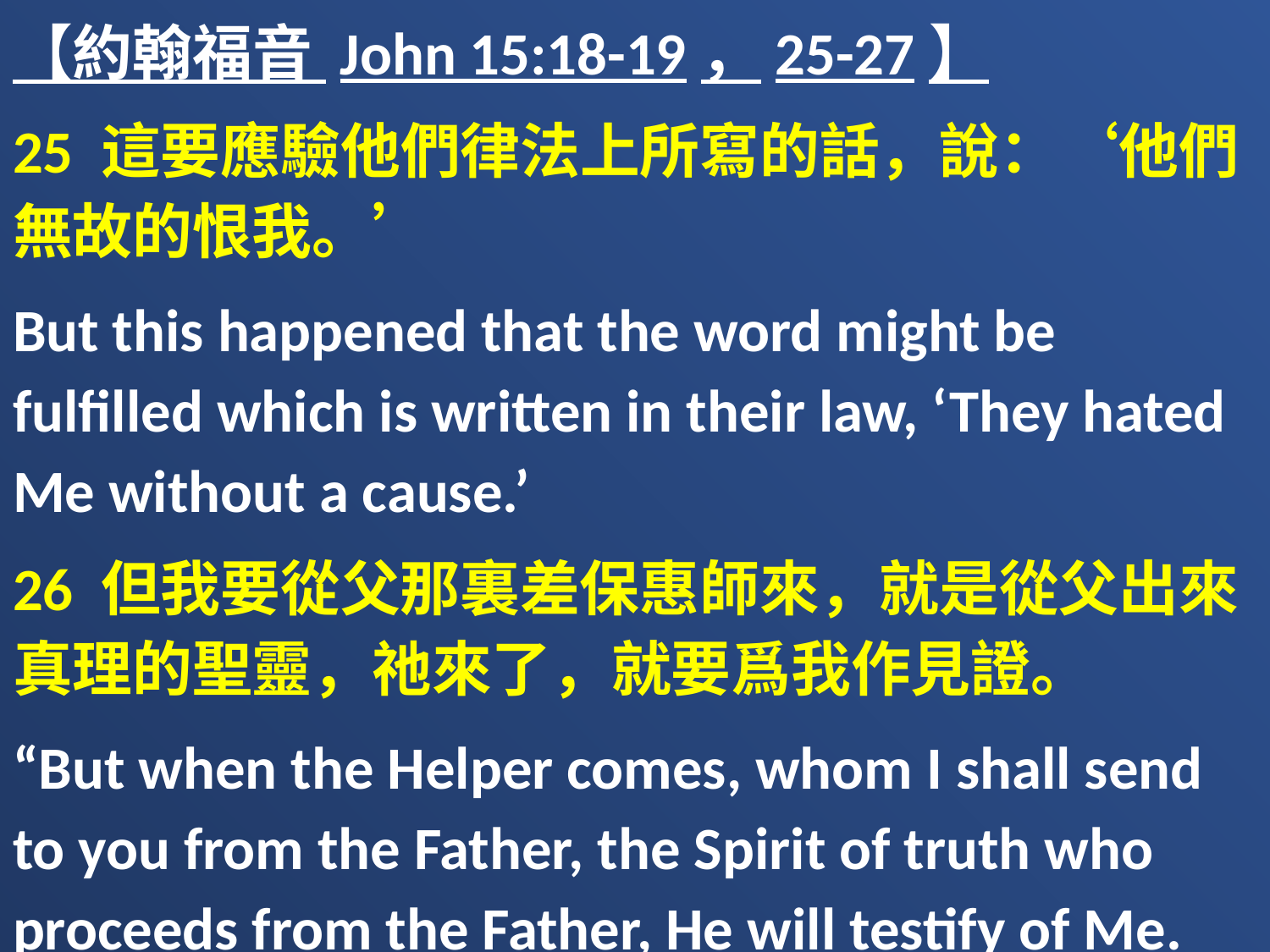

【約翰福音 John 15:18-19，25-27】
25 這要應驗他們律法上所寫的話，說：‘他們無故的恨我。’
But this happened that the word might be fulfilled which is written in their law, ‘They hated Me without a cause.’
26 但我要從父那裏差保惠師來，就是從父出來真理的聖靈，祂來了，就要爲我作見證。
“But when the Helper comes, whom I shall send to you from the Father, the Spirit of truth who proceeds from the Father, He will testify of Me.